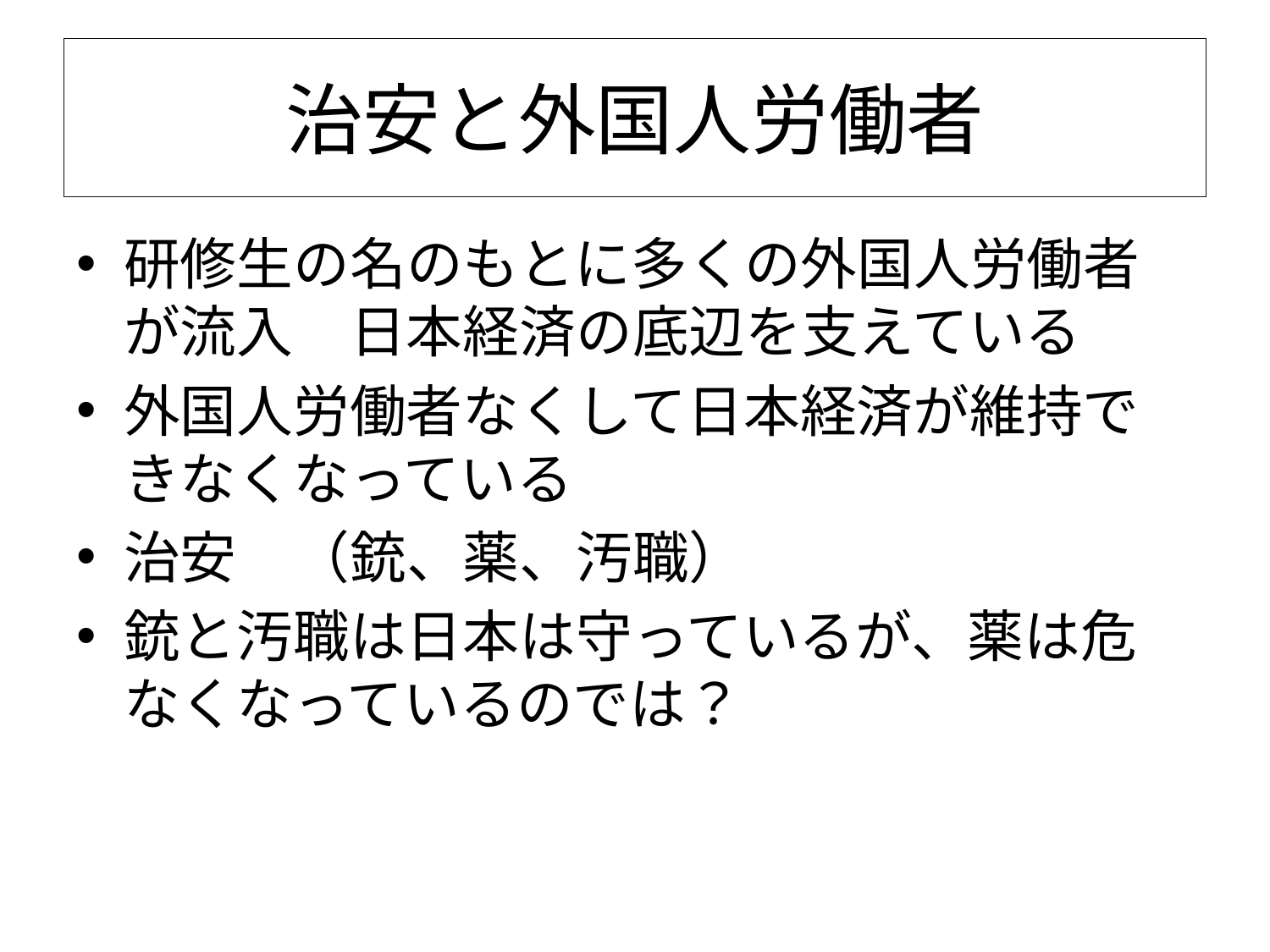

# 治安と外国人労働者
研修生の名のもとに多くの外国人労働者が流入　日本経済の底辺を支えている
外国人労働者なくして日本経済が維持できなくなっている
治安　（銃、薬、汚職）
銃と汚職は日本は守っているが、薬は危なくなっているのでは？